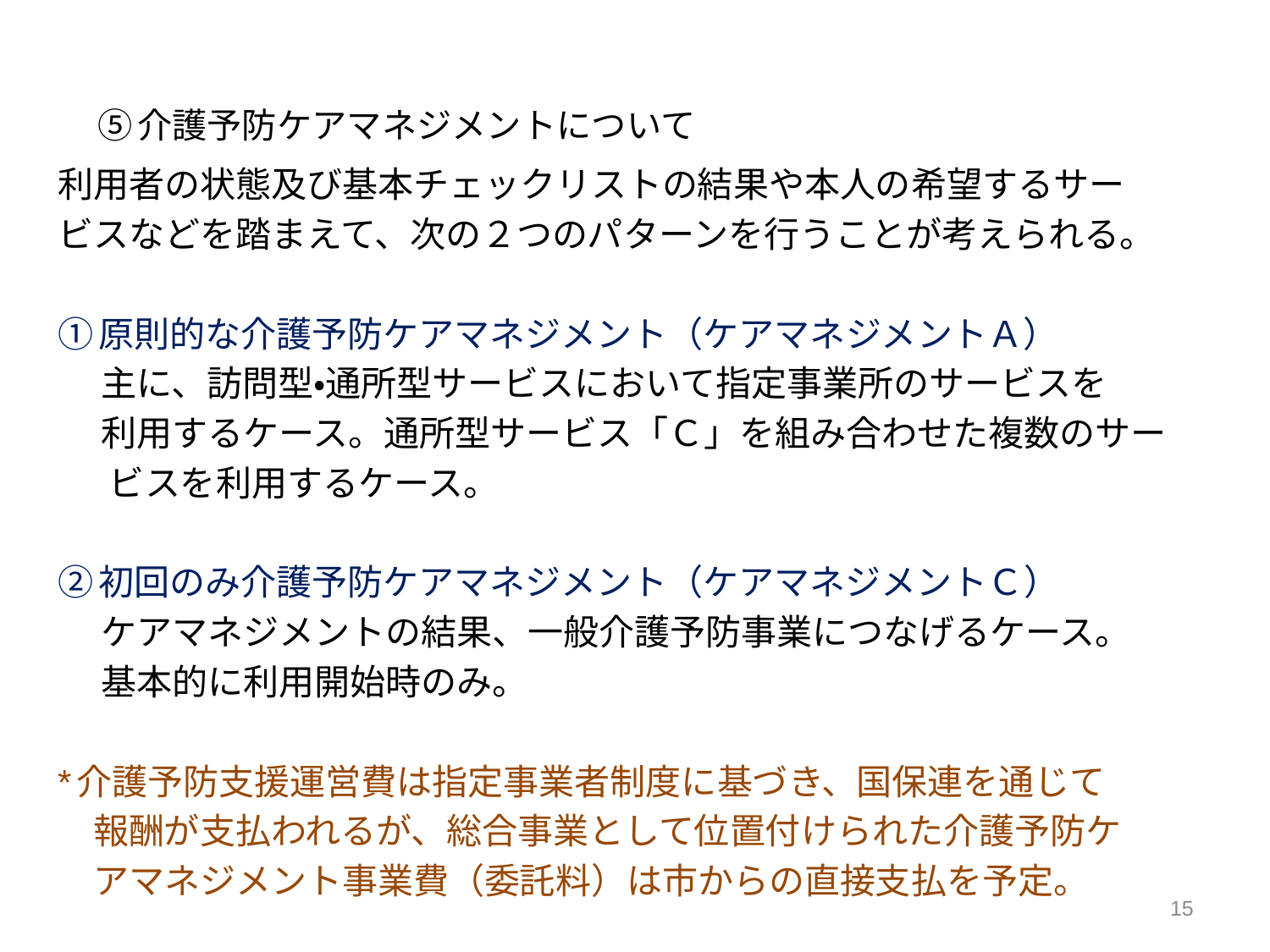

# ⑤介護予防ケアマネジメントについて
利用者の状態及び基本チェックリストの結果や本人の希望するサー
ビスなどを踏まえて、次の２つのパターンを行うことが考えられる。

①原則的な介護予防ケアマネジメント（ケアマネジメントＡ）
　 主に、訪問型・通所型サービスにおいて指定事業所のサービスを
　 利用するケース。通所型サービス「Ｃ」を組み合わせた複数のサー
　  ビスを利用するケース。

②初回のみ介護予防ケアマネジメント（ケアマネジメントＣ）
　 ケアマネジメントの結果、一般介護予防事業につなげるケース。
　 基本的に利用開始時のみ。

*介護予防支援運営費は指定事業者制度に基づき、国保連を通じて
　報酬が支払われるが、総合事業として位置付けられた介護予防ケ
　アマネジメント事業費（委託料）は市からの直接支払を予定。

15